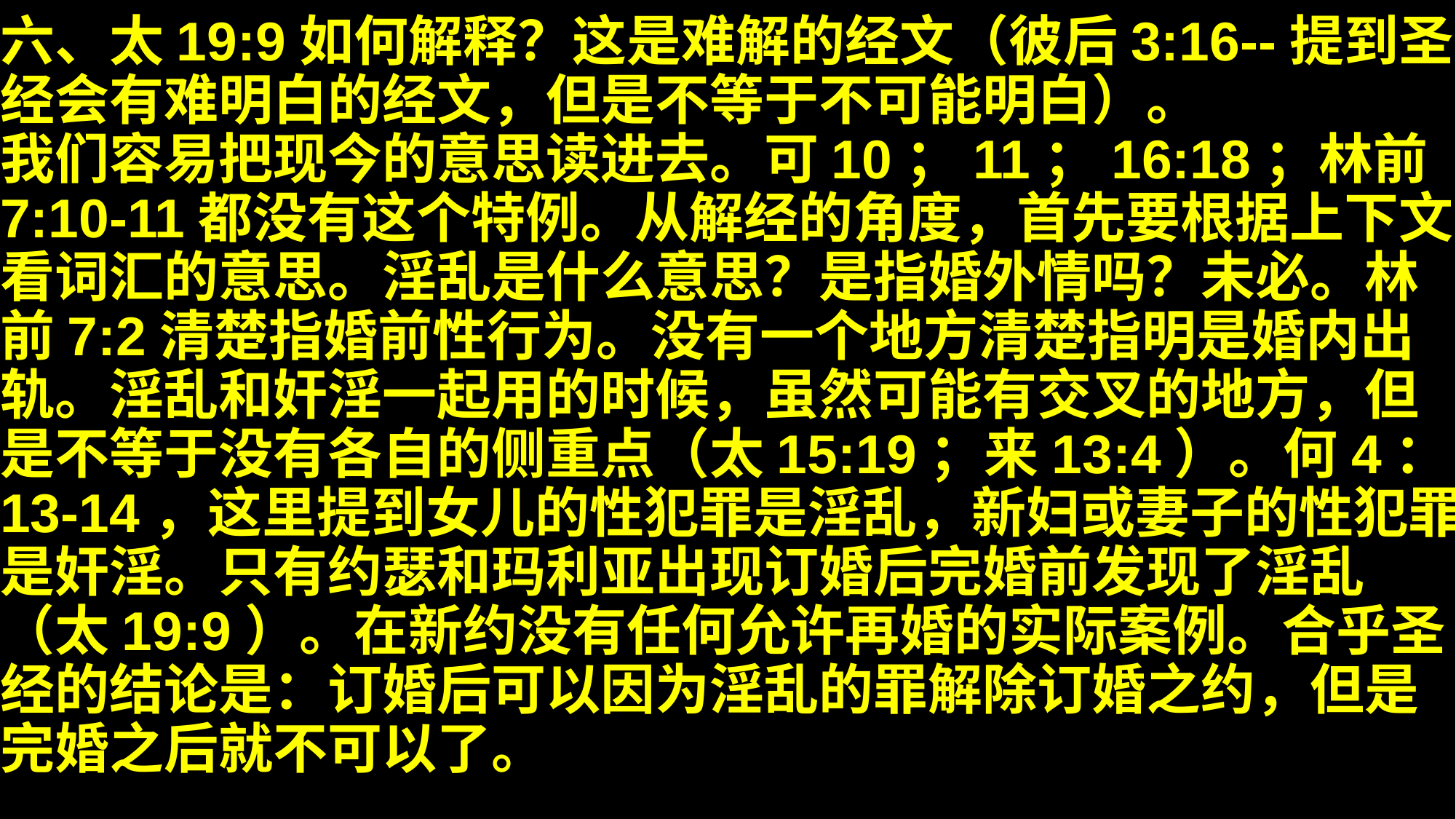

六、太19:9如何解释？这是难解的经文（彼后3:16--提到圣经会有难明白的经文，但是不等于不可能明白）。
我们容易把现今的意思读进去。可10；11；16:18；林前7:10-11都没有这个特例。从解经的角度，首先要根据上下文看词汇的意思。淫乱是什么意思？是指婚外情吗？未必。林前7:2清楚指婚前性行为。没有一个地方清楚指明是婚内出轨。淫乱和奸淫一起用的时候，虽然可能有交叉的地方，但是不等于没有各自的侧重点（太15:19；来13:4）。何4：13-14，这里提到女儿的性犯罪是淫乱，新妇或妻子的性犯罪是奸淫。只有约瑟和玛利亚出现订婚后完婚前发现了淫乱（太19:9）。在新约没有任何允许再婚的实际案例。合乎圣经的结论是：订婚后可以因为淫乱的罪解除订婚之约，但是完婚之后就不可以了。